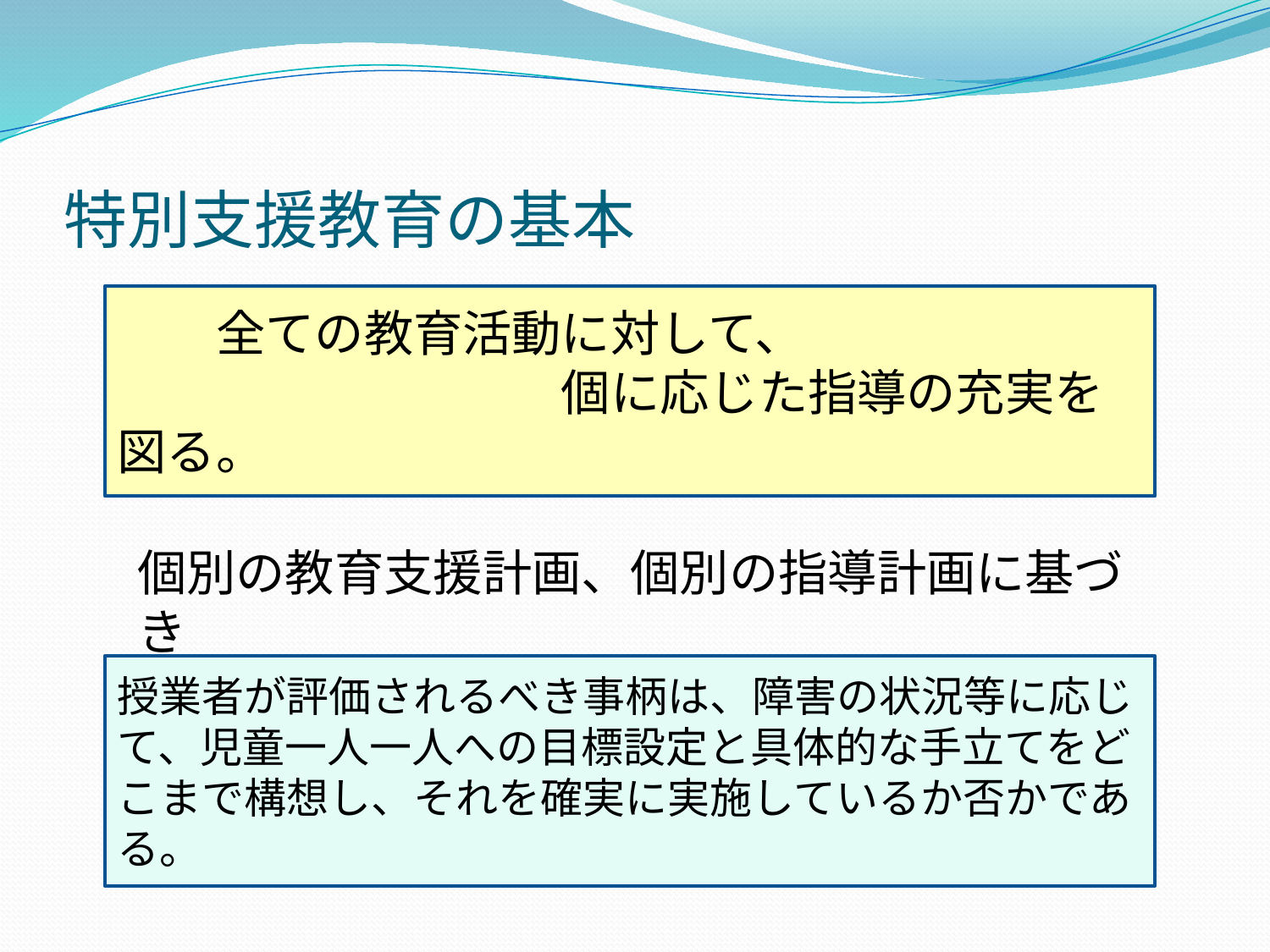

# 特別支援教育の基本

　　全ての教育活動に対して、
　　　　　　　　　個に応じた指導の充実を図る。
個別の教育支援計画、個別の指導計画に基づき
授業者が評価されるべき事柄は、障害の状況等に応じて、児童一人一人への目標設定と具体的な手立てをどこまで構想し、それを確実に実施しているか否かである。